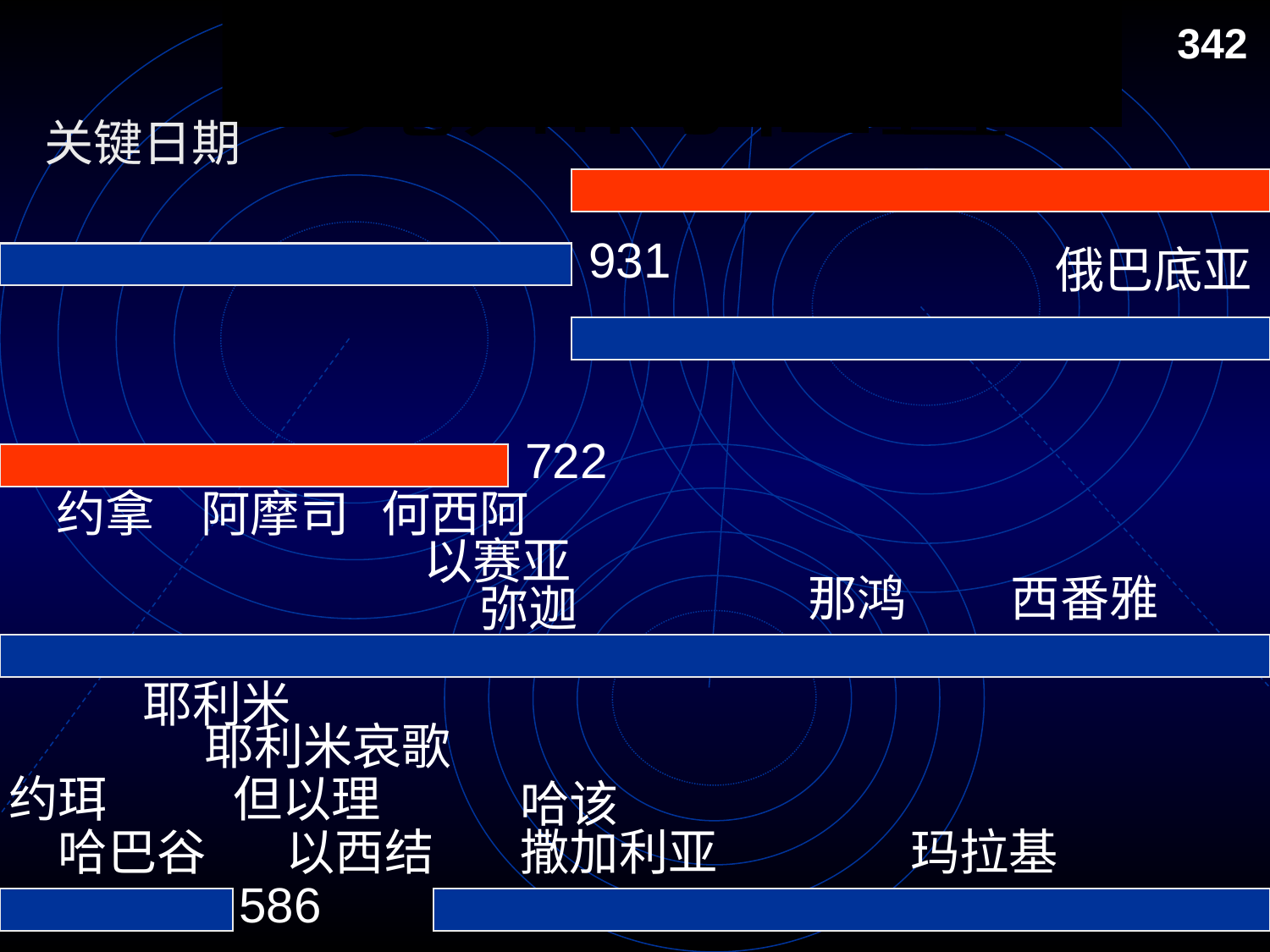

# Placing the Prophets
342
先知的位置
关键日期

931
俄巴底亚

722

约拿
阿摩司
何西阿
以赛亚
那鸿

西番雅

弥迦

耶利米
耶利米哀歌

约珥
但以理
哈该
哈巴谷
以西结
撒加利亚
玛拉基
586